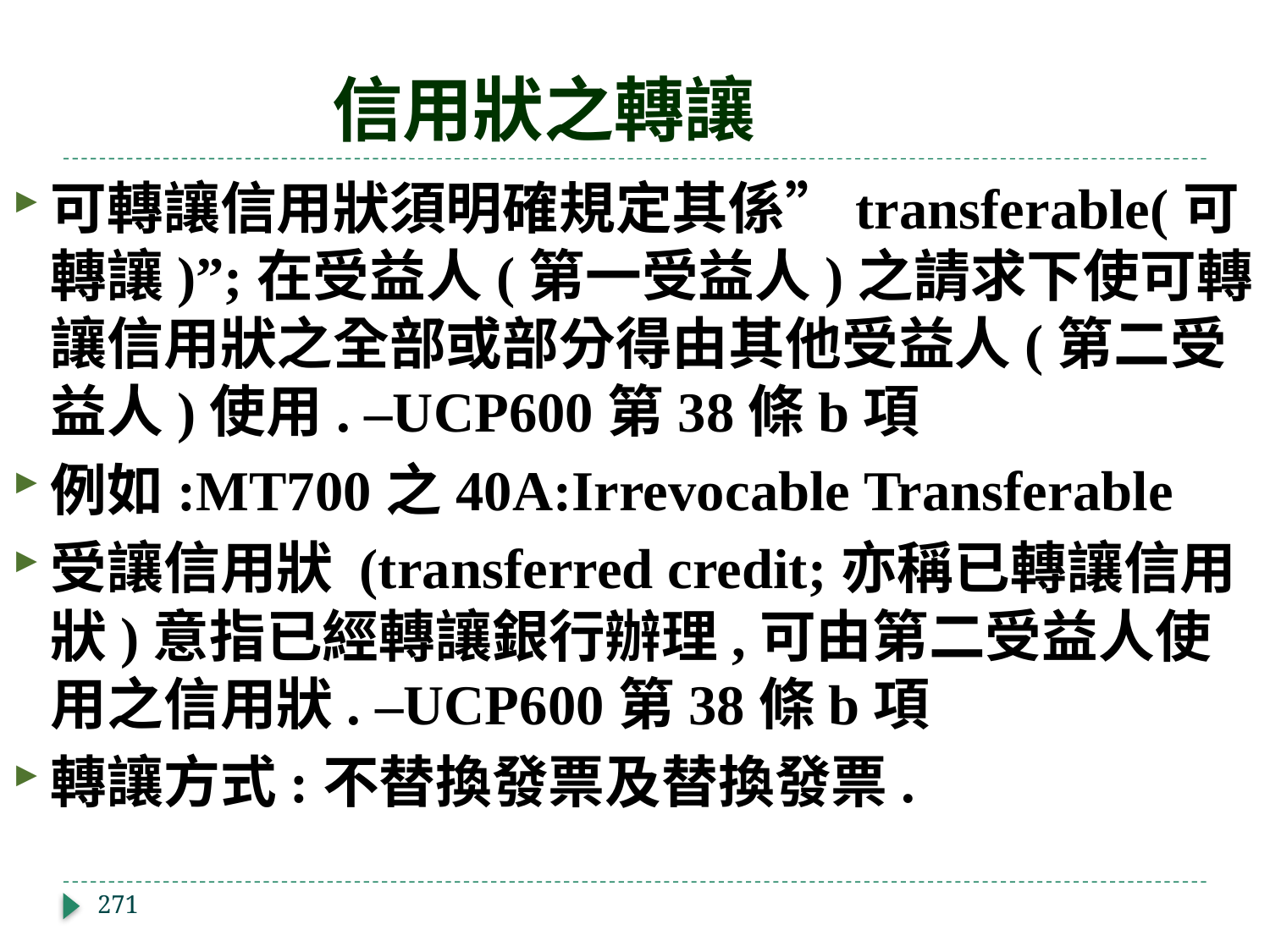

# 信用狀之轉讓
可轉讓信用狀須明確規定其係”transferable(可轉讓)”;在受益人(第一受益人)之請求下使可轉讓信用狀之全部或部分得由其他受益人(第二受益人)使用. –UCP600第38條b項
例如:MT700之40A:Irrevocable Transferable
受讓信用狀 (transferred credit;亦稱已轉讓信用狀)意指已經轉讓銀行辦理,可由第二受益人使用之信用狀. –UCP600第38條b項
轉讓方式:不替換發票及替換發票.
271